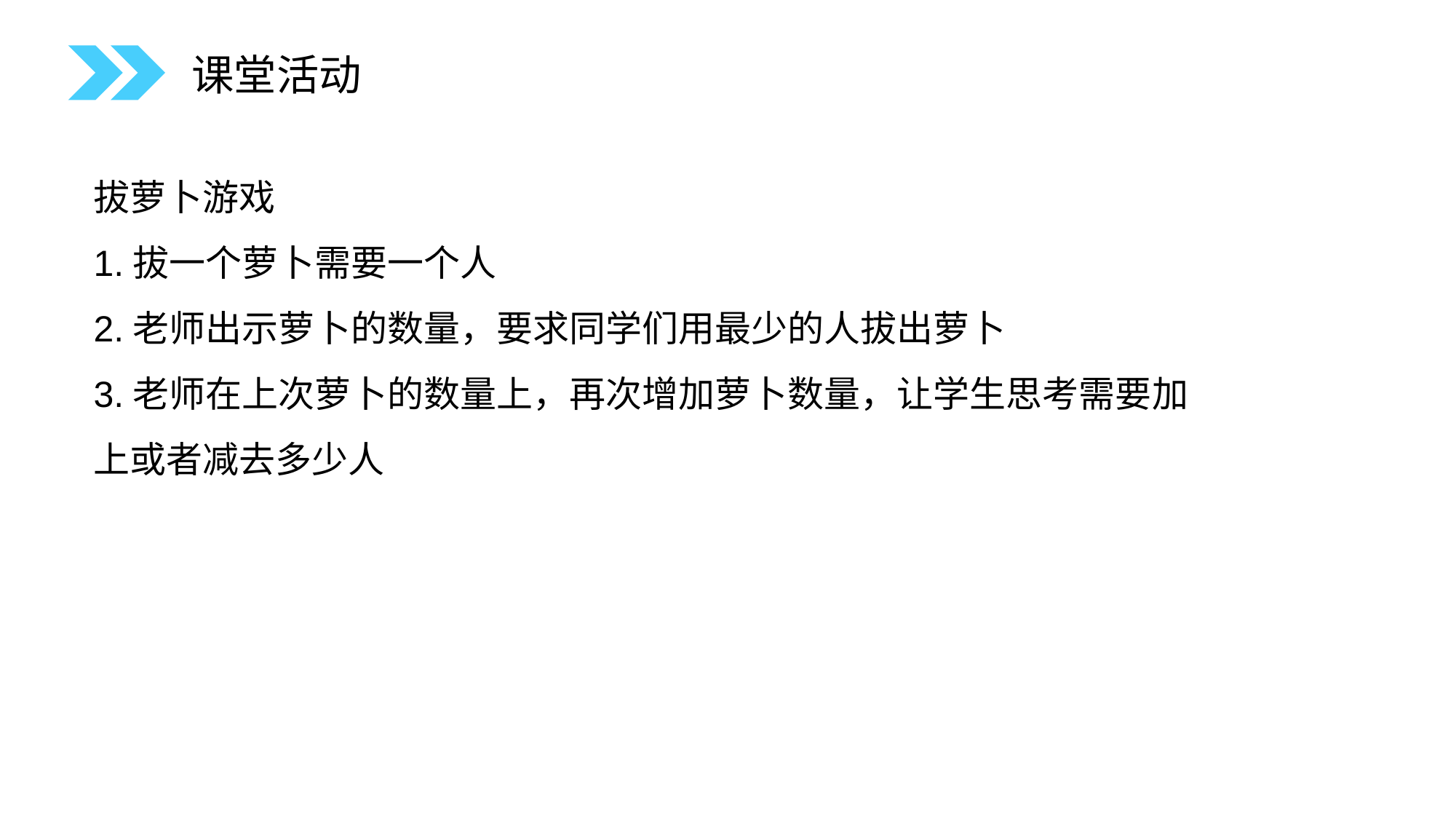

课堂活动
拔萝卜游戏
1.拔一个萝卜需要一个人
2.老师出示萝卜的数量，要求同学们用最少的人拔出萝卜
3.老师在上次萝卜的数量上，再次增加萝卜数量，让学生思考需要加上或者减去多少人